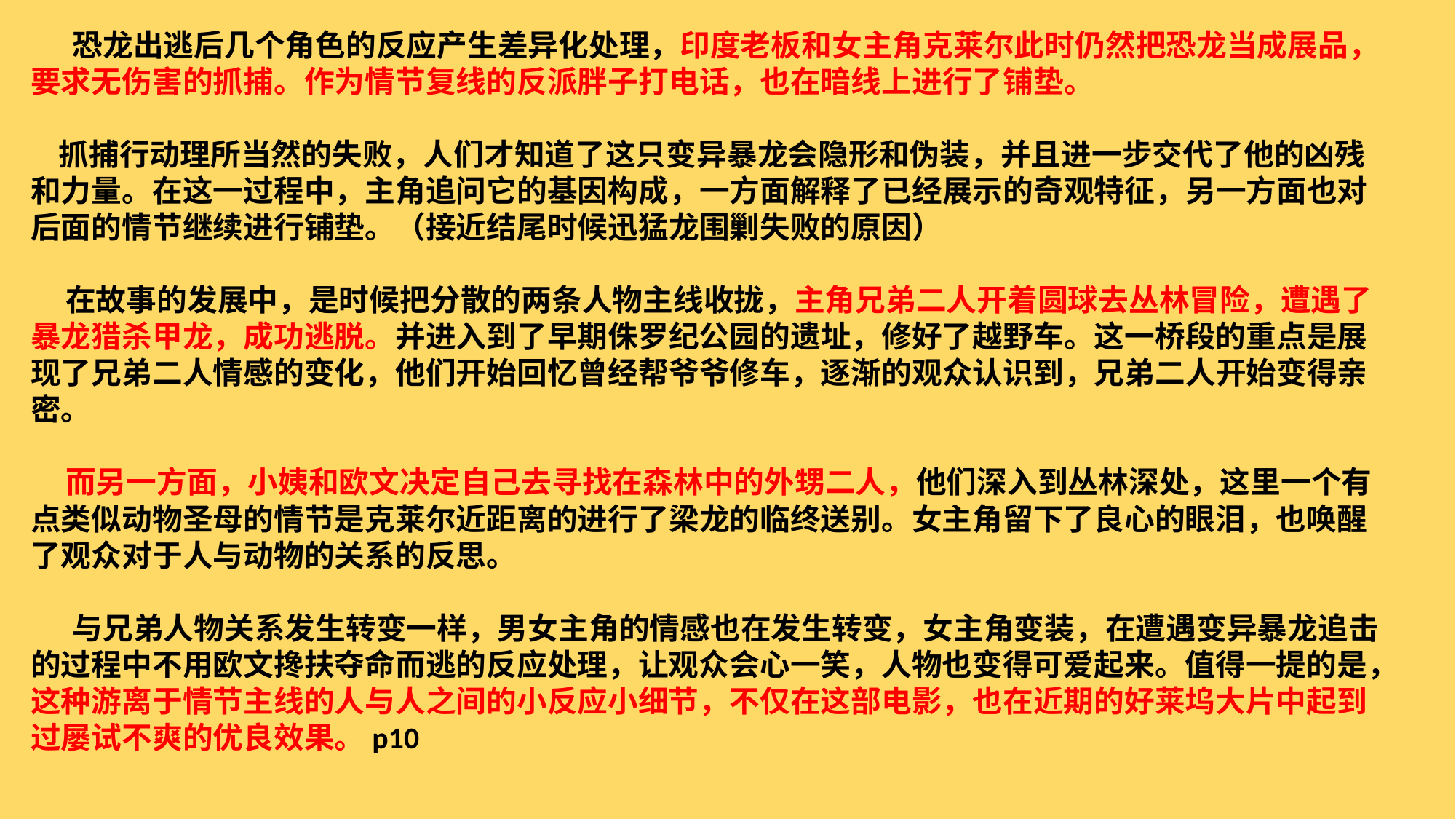

恐龙出逃后几个角色的反应产生差异化处理，印度老板和女主角克莱尔此时仍然把恐龙当成展品，要求无伤害的抓捕。作为情节复线的反派胖子打电话，也在暗线上进行了铺垫。

   抓捕行动理所当然的失败，人们才知道了这只变异暴龙会隐形和伪装，并且进一步交代了他的凶残和力量。在这一过程中，主角追问它的基因构成，一方面解释了已经展示的奇观特征，另一方面也对后面的情节继续进行铺垫。（接近结尾时候迅猛龙围剿失败的原因）

    在故事的发展中，是时候把分散的两条人物主线收拢，主角兄弟二人开着圆球去丛林冒险，遭遇了暴龙猎杀甲龙，成功逃脱。并进入到了早期侏罗纪公园的遗址，修好了越野车。这一桥段的重点是展现了兄弟二人情感的变化，他们开始回忆曾经帮爷爷修车，逐渐的观众认识到，兄弟二人开始变得亲密。

    而另一方面，小姨和欧文决定自己去寻找在森林中的外甥二人，他们深入到丛林深处，这里一个有点类似动物圣母的情节是克莱尔近距离的进行了梁龙的临终送别。女主角留下了良心的眼泪，也唤醒了观众对于人与动物的关系的反思。

     与兄弟人物关系发生转变一样，男女主角的情感也在发生转变，女主角变装，在遭遇变异暴龙追击的过程中不用欧文搀扶夺命而逃的反应处理，让观众会心一笑，人物也变得可爱起来。值得一提的是，这种游离于情节主线的人与人之间的小反应小细节，不仅在这部电影，也在近期的好莱坞大片中起到过屡试不爽的优良效果。p10